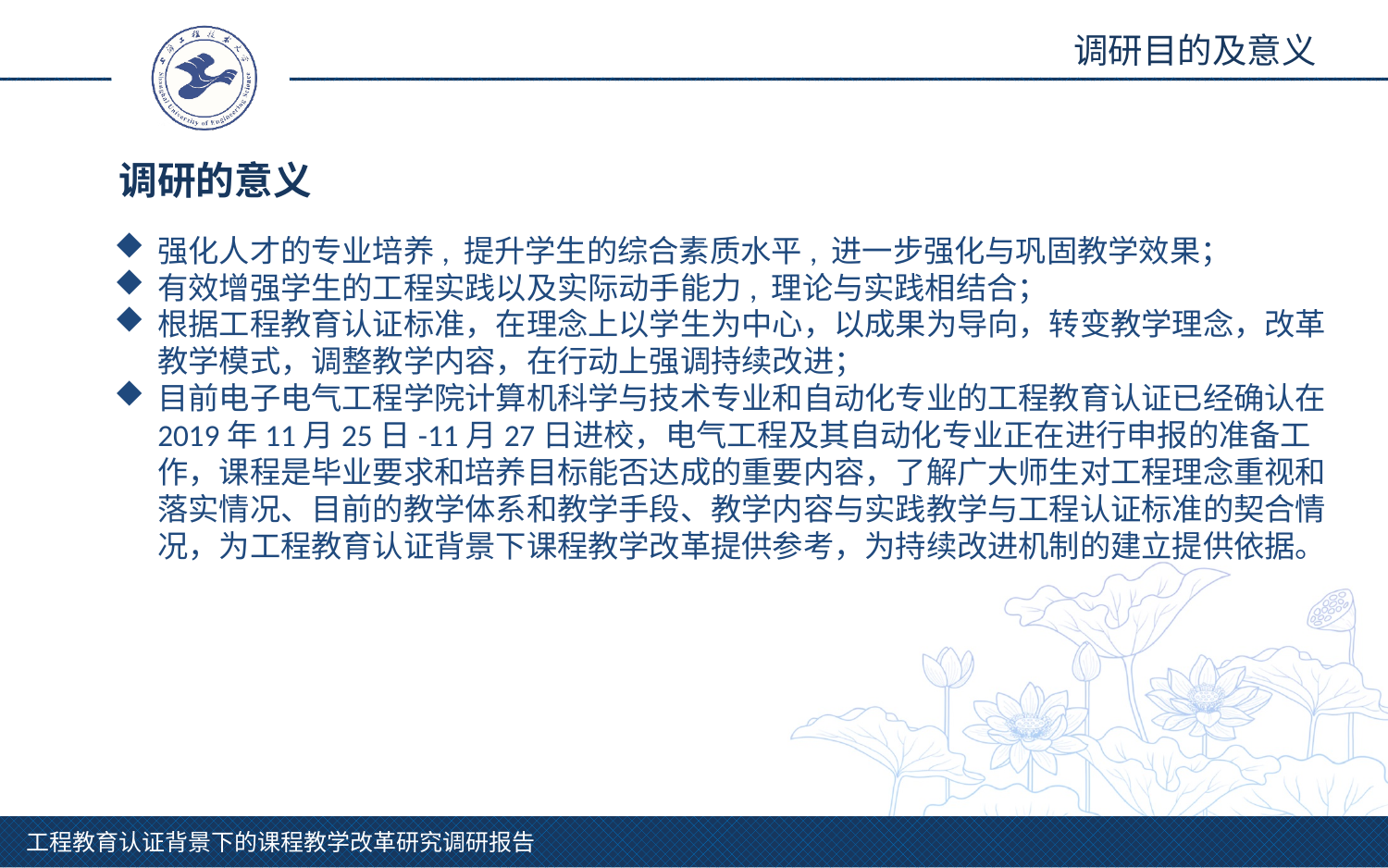

调研目的及意义
调研的意义
强化人才的专业培养, 提升学生的综合素质水平, 进一步强化与巩固教学效果；
有效增强学生的工程实践以及实际动手能力, 理论与实践相结合；
根据工程教育认证标准，在理念上以学生为中心，以成果为导向，转变教学理念，改革教学模式，调整教学内容，在行动上强调持续改进；
目前电子电气工程学院计算机科学与技术专业和自动化专业的工程教育认证已经确认在2019年11月25日-11月27日进校，电气工程及其自动化专业正在进行申报的准备工作，课程是毕业要求和培养目标能否达成的重要内容，了解广大师生对工程理念重视和落实情况、目前的教学体系和教学手段、教学内容与实践教学与工程认证标准的契合情况，为工程教育认证背景下课程教学改革提供参考，为持续改进机制的建立提供依据。